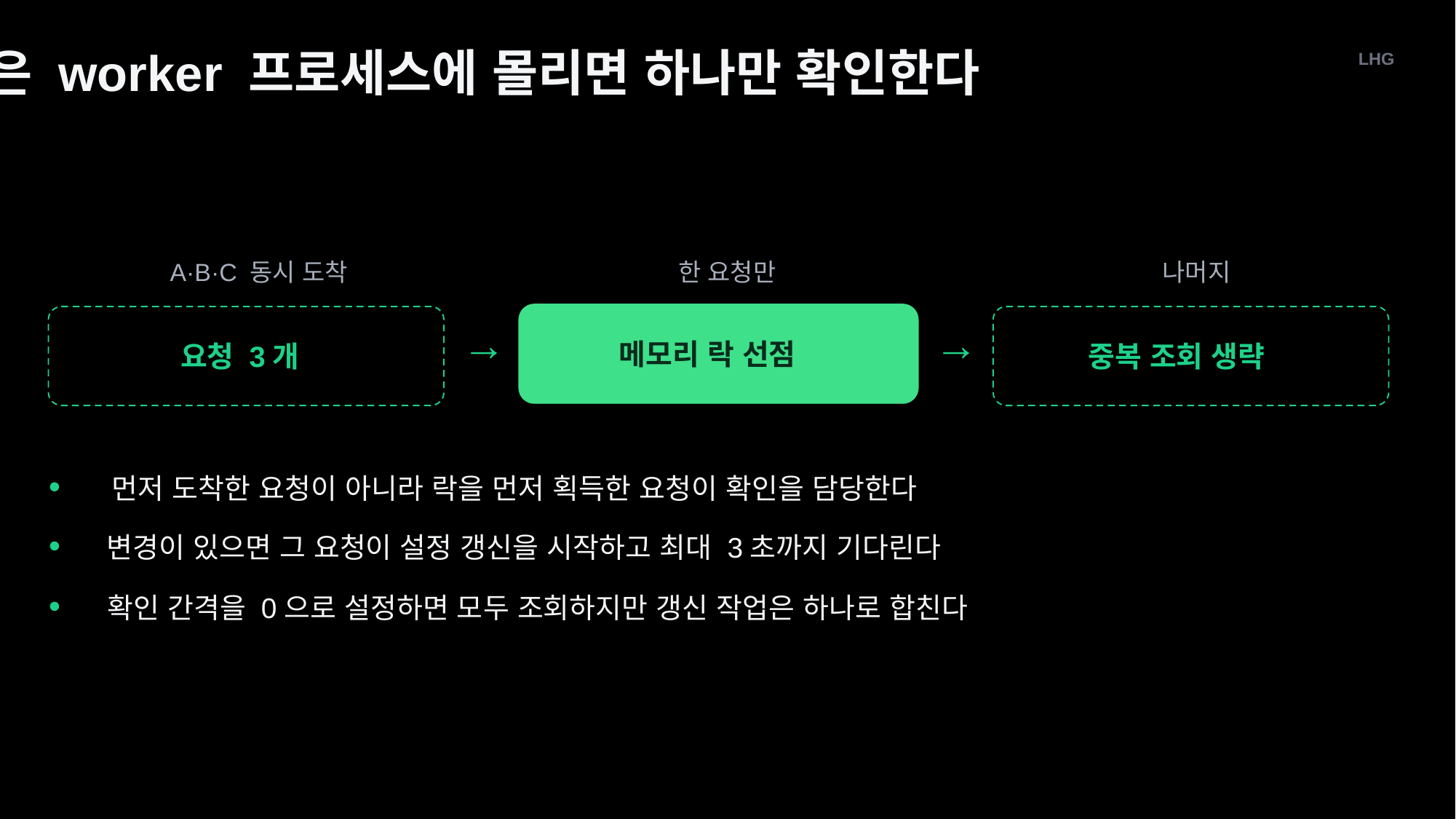

같은 worker 프로세스에 몰리면 하나만 확인한다
LHG
A·B·C 동시 도착
한 요청만
나머지

→
→
메모리 락 선점
요청 3개
중복 조회 생략

먼저 도착한 요청이 아니라 락을 먼저 획득한 요청이 확인을 담당한다

변경이 있으면 그 요청이 설정 갱신을 시작하고 최대 3초까지 기다린다

확인 간격을 0으로 설정하면 모두 조회하지만 갱신 작업은 하나로 합친다